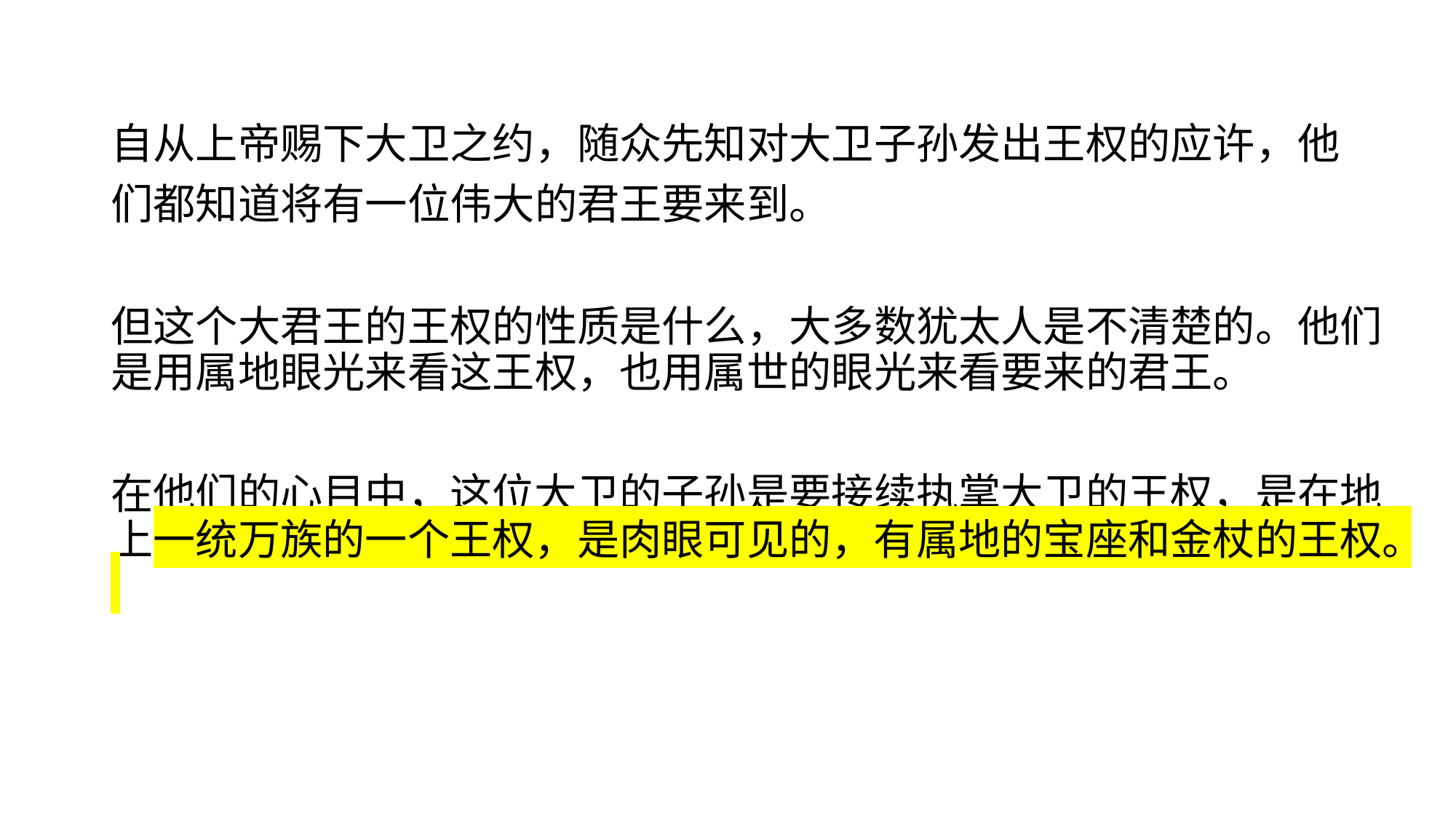

自从上帝赐下大卫之约，随众先知对大卫子孙发出王权的应许，他
们都知道将有一位伟大的君王要来到。

但这个大君王的王权的性质是什么，大多数犹太人是不清楚的。他们是用属地眼光来看这王权，也用属世的眼光来看要来的君王。

在他们的心目中，这位大卫的子孙是要接续执掌大卫的王权，是在地上一统万族的一个王权，是肉眼可见的，有属地的宝座和金杖的王权。